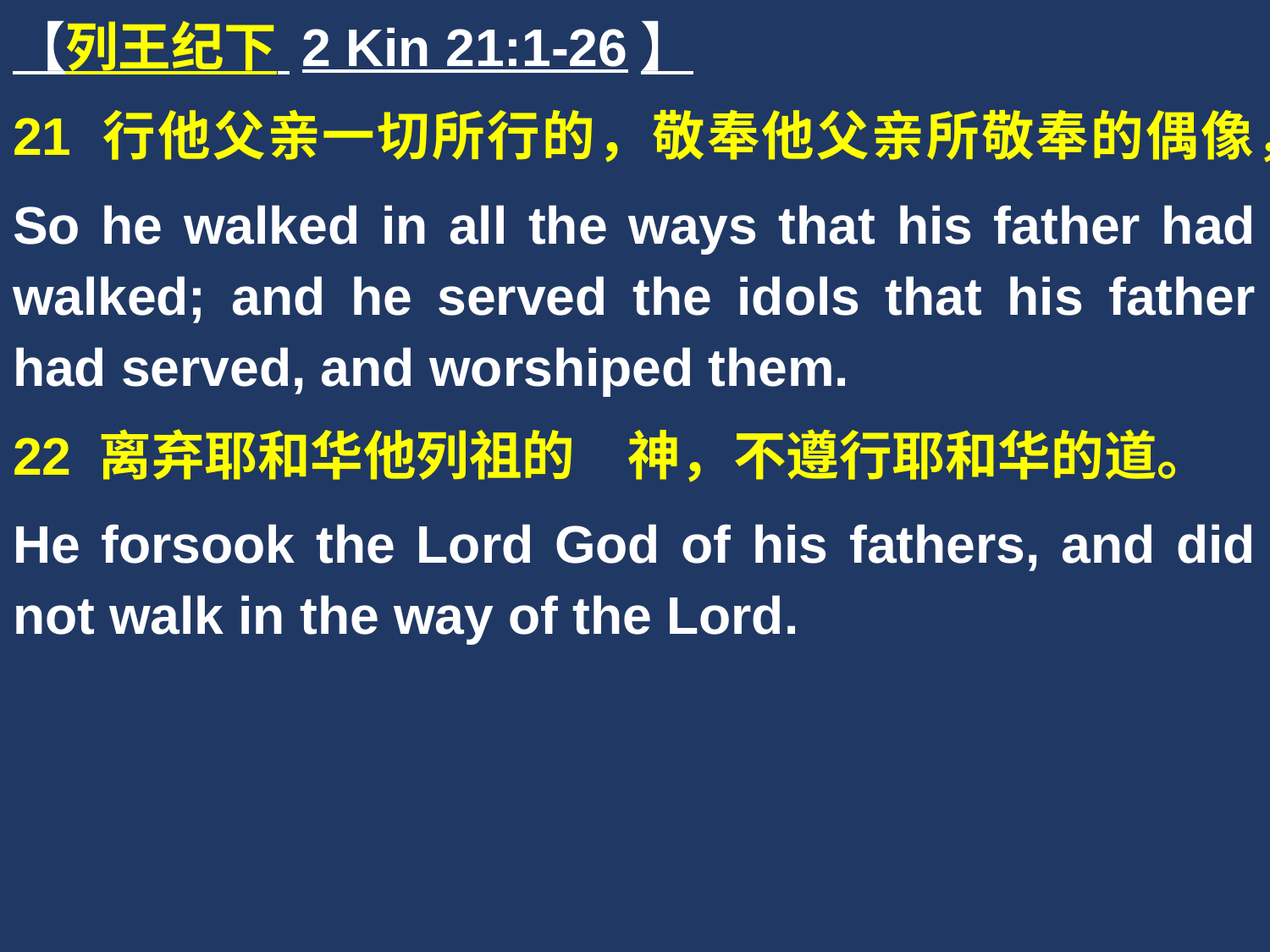

【列王纪下 2 Kin 21:1-26】
21 行他父亲一切所行的，敬奉他父亲所敬奉的偶像，
So he walked in all the ways that his father had walked; and he served the idols that his father had served, and worshiped them.
22 离弃耶和华他列祖的　神，不遵行耶和华的道。
He forsook the Lord God of his fathers, and did not walk in the way of the Lord.